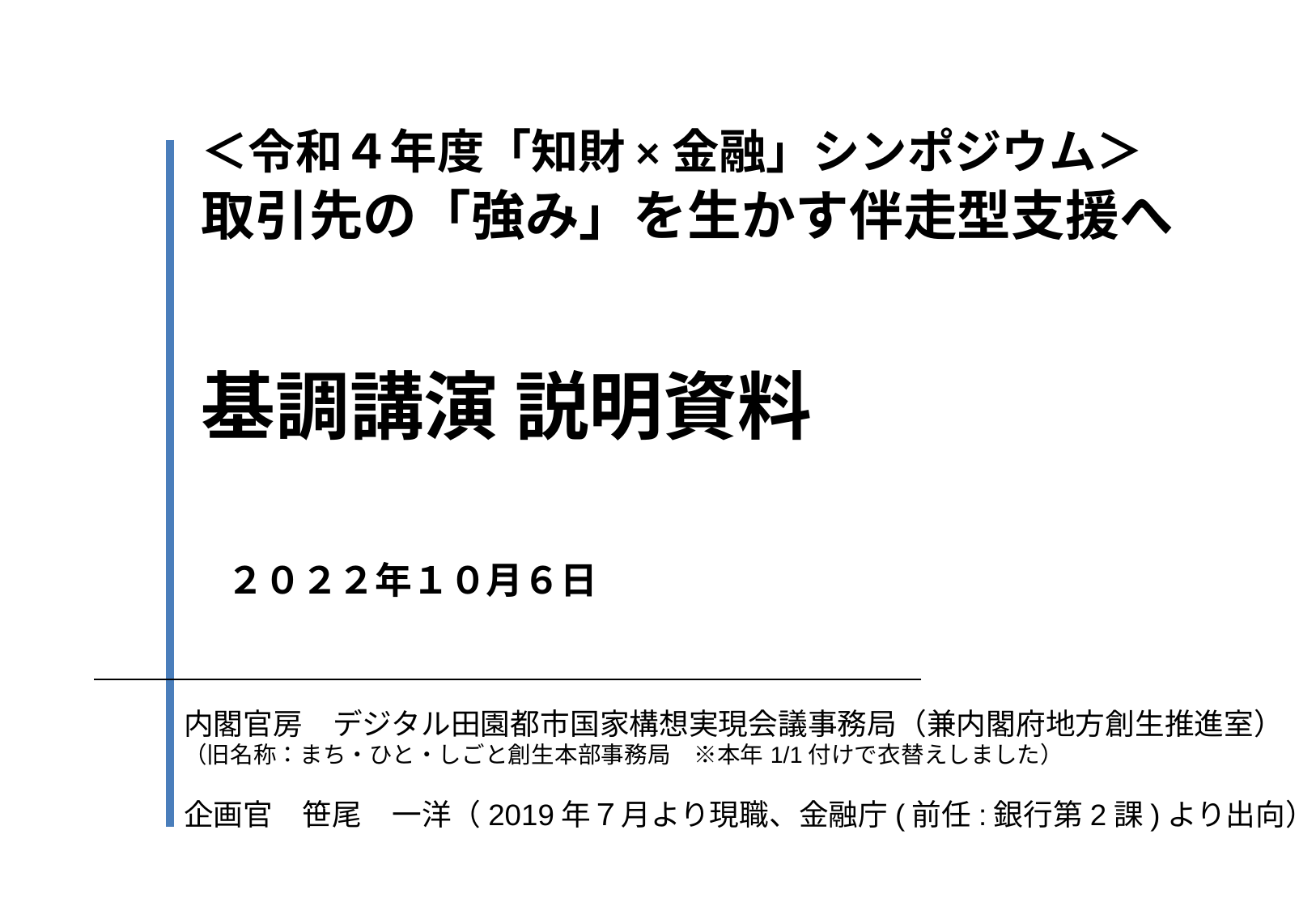

# ＜令和４年度「知財×金融」シンポジウム＞ 取引先の「強み」を生かす伴走型支援へ 基調講演 説明資料
２０２２年１０月６日
内閣官房　デジタル田園都市国家構想実現会議事務局（兼内閣府地方創生推進室）
（旧名称：まち・ひと・しごと創生本部事務局　※本年1/1付けで衣替えしました）

企画官　笹尾　一洋（2019年７月より現職、金融庁(前任:銀行第2課)より出向）